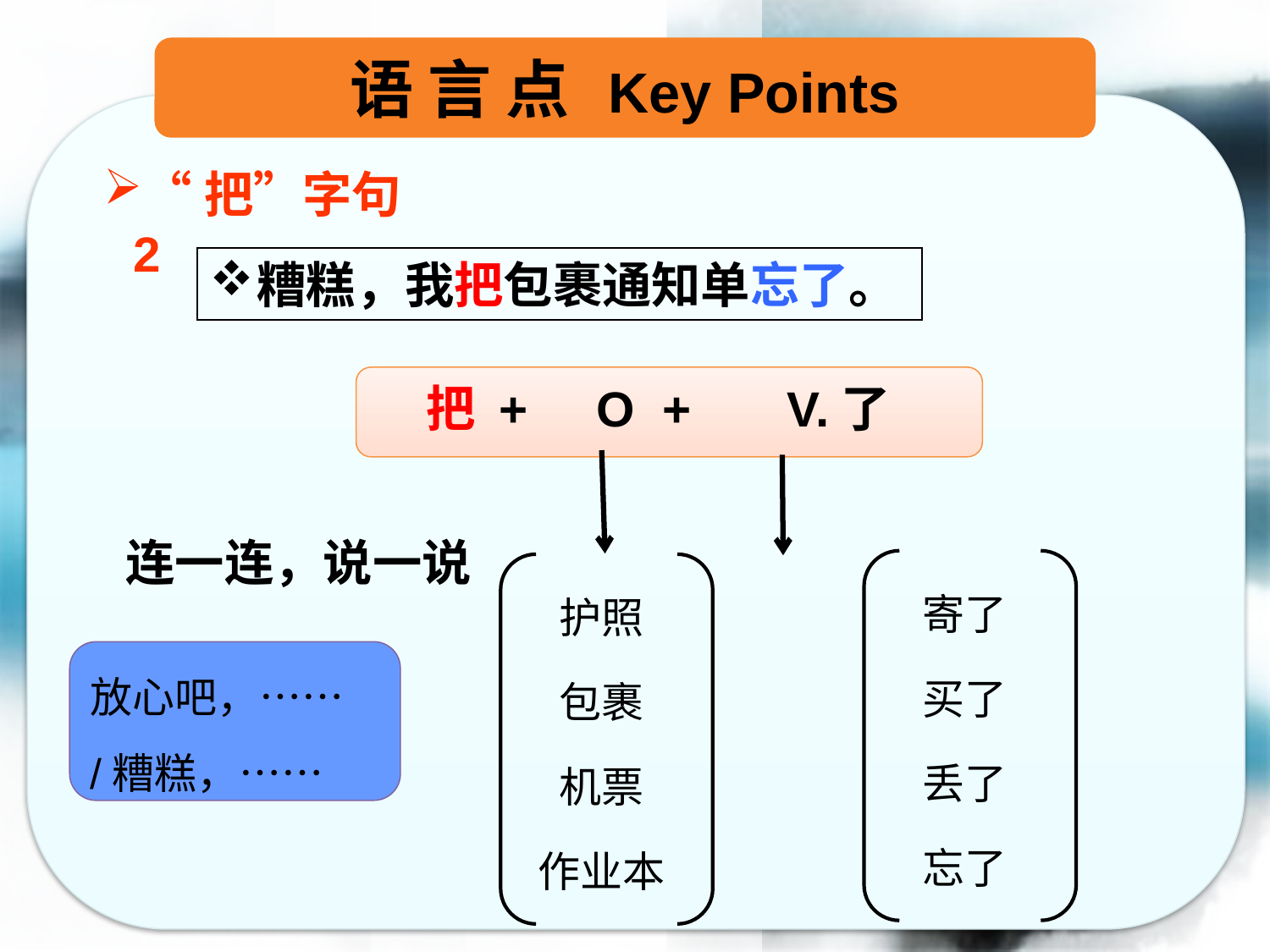

语 言 点  Key Points

“把”字句2
糟糕，我把包裹通知单忘了。

把 +     O  +       V.了
连一连，说一说

寄了
买了
丢了
忘了
护照
包裹
机票
作业本
放心吧，……
/糟糕，……